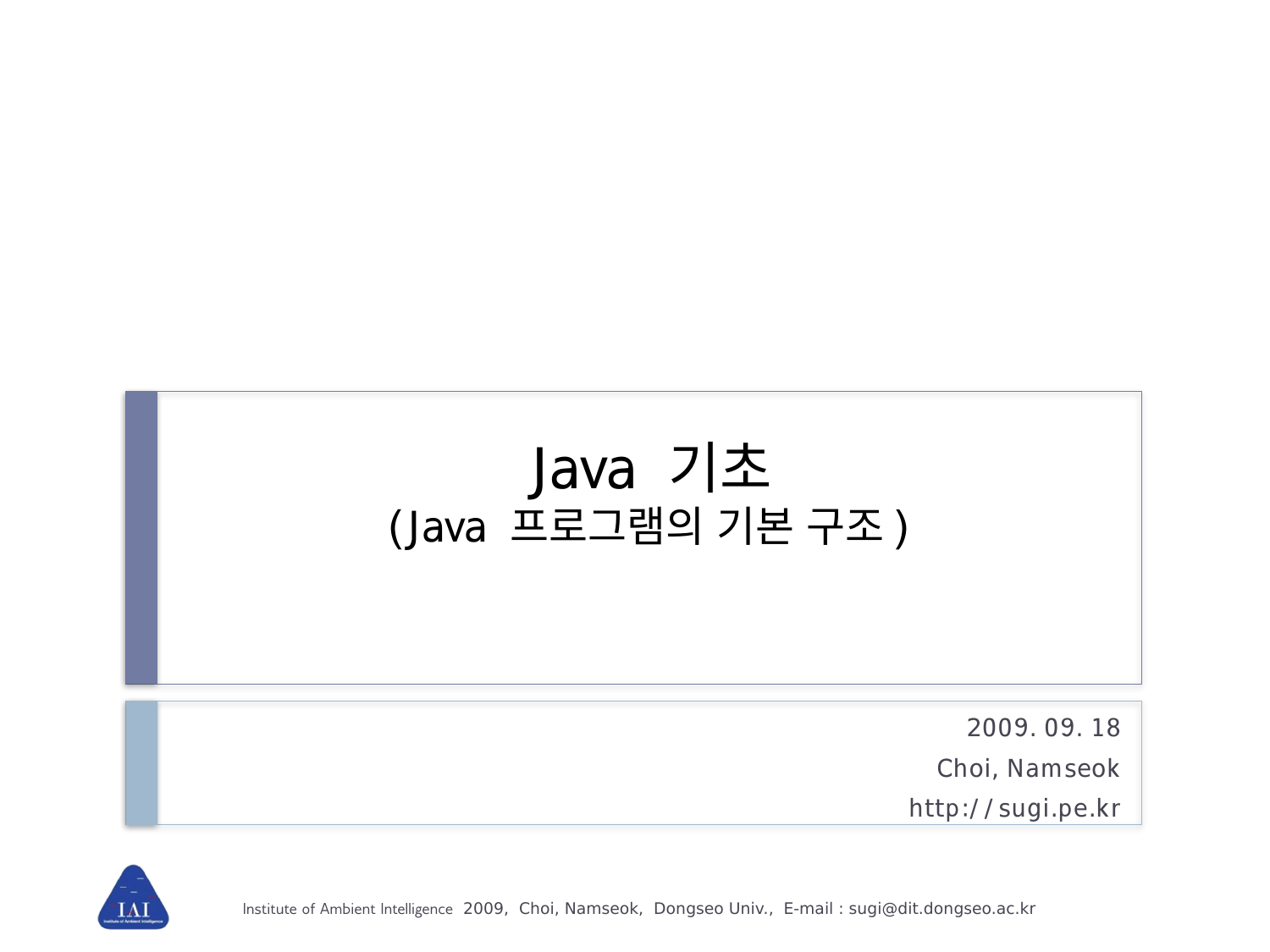

# Java 기초 (Java 프로그램의 기본 구조)
2009. 09. 18
Choi, Namseok
http://sugi.pe.kr